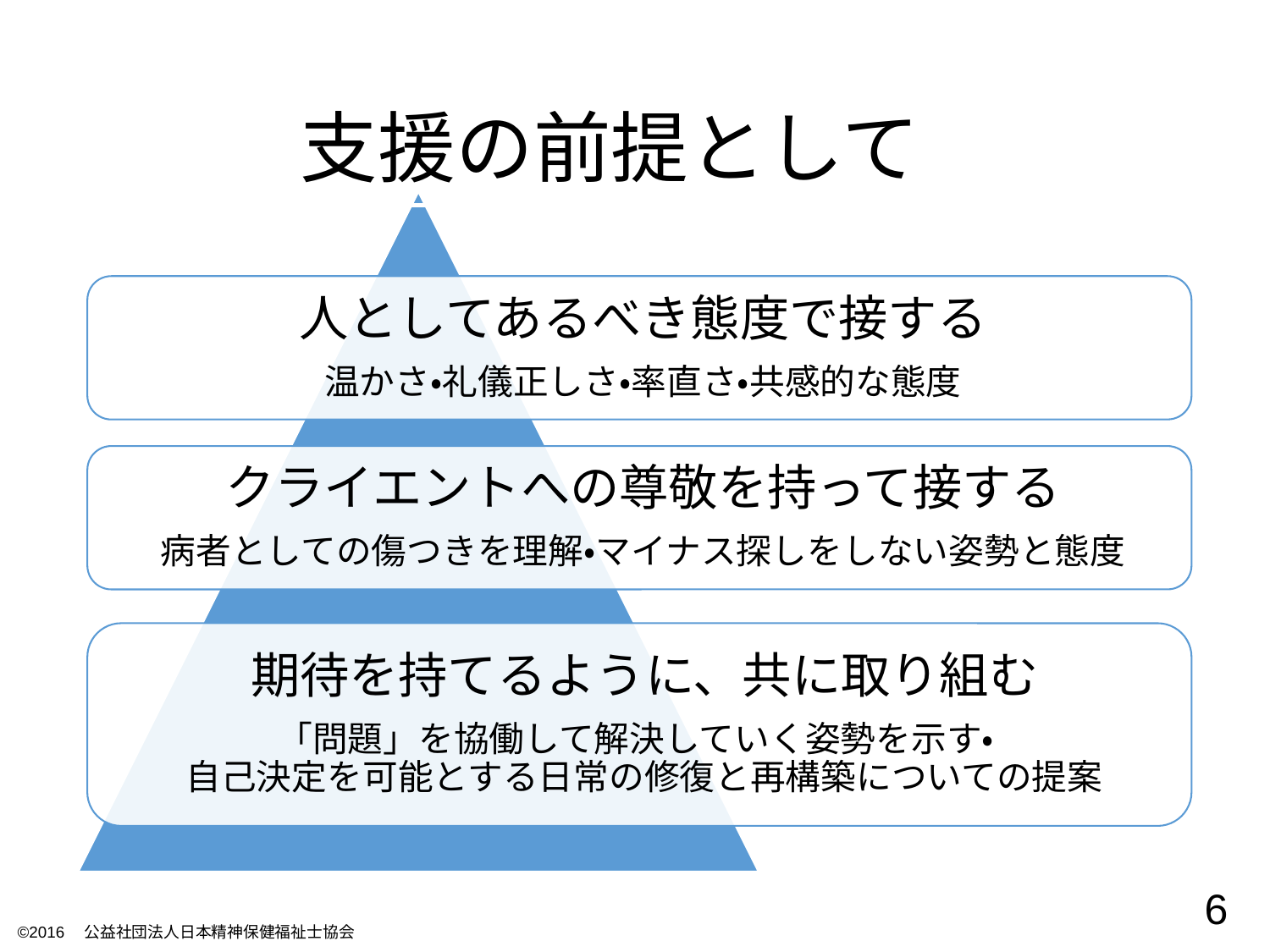

| 支援の前提として |
| --- |
人としてあるべき態度で接する
温かさ・礼儀正しさ・率直さ・共感的な態度
クライエントへの尊敬を持って接する
病者としての傷つきを理解・マイナス探しをしない姿勢と態度
期待を持てるように、共に取り組む
｢問題」を協働して解決していく姿勢を示す・
自己決定を可能とする日常の修復と再構築についての提案
6
©2016　公益社団法人日本精神保健福祉士協会